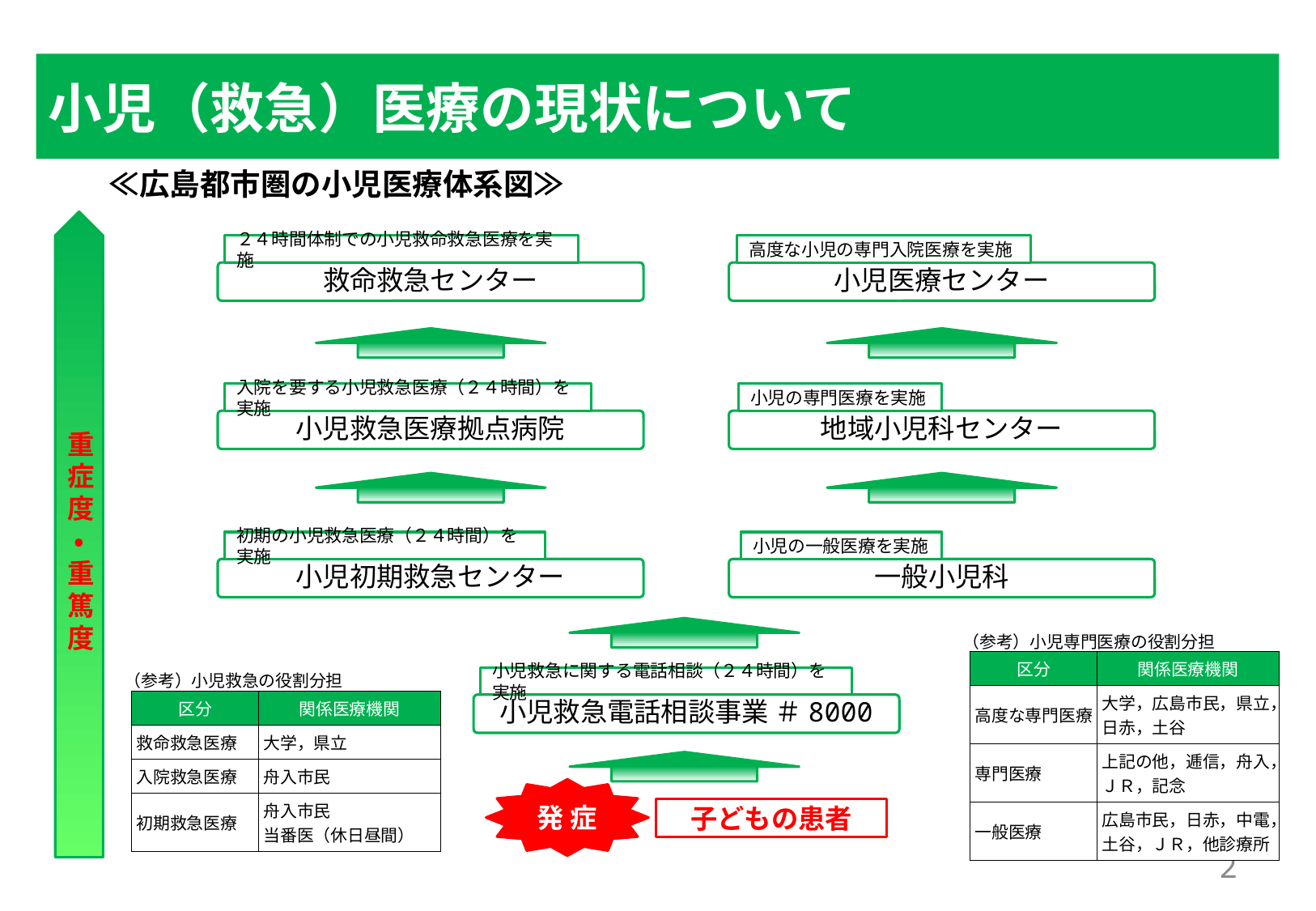

# 小児（救急）医療の現状について
　　≪広島都市圏の小児医療体系図≫
２４時間体制での小児救命救急医療を実施
救命救急センター
高度な小児の専門入院医療を実施
小児医療センター

入院を要する小児救急医療（２４時間）を実施
小児救急医療拠点病院
小児の専門医療を実施
地域小児科センター

重症度・重篤度
初期の小児救急医療（２４時間）を実施
小児初期救急センター
小児の一般医療を実施
一般小児科

（参考）小児専門医療の役割分担
| 区分 | 関係医療機関 |
| --- | --- |
| 高度な専門医療 | 大学，広島市民，県立，日赤，土谷 |
| 専門医療 | 上記の他，逓信，舟入，ＪＲ，記念 |
| 一般医療 | 広島市民，日赤，中電，土谷，ＪＲ，他診療所 |
（参考）小児救急の役割分担
小児救急に関する電話相談（２４時間）を実施
小児救急電話相談事業 ＃8000
| 区分 | 関係医療機関 |
| --- | --- |
| 救命救急医療 | 大学，県立 |
| 入院救急医療 | 舟入市民 |
| 初期救急医療 | 舟入市民 当番医（休日昼間） |

発 症
子どもの患者
2